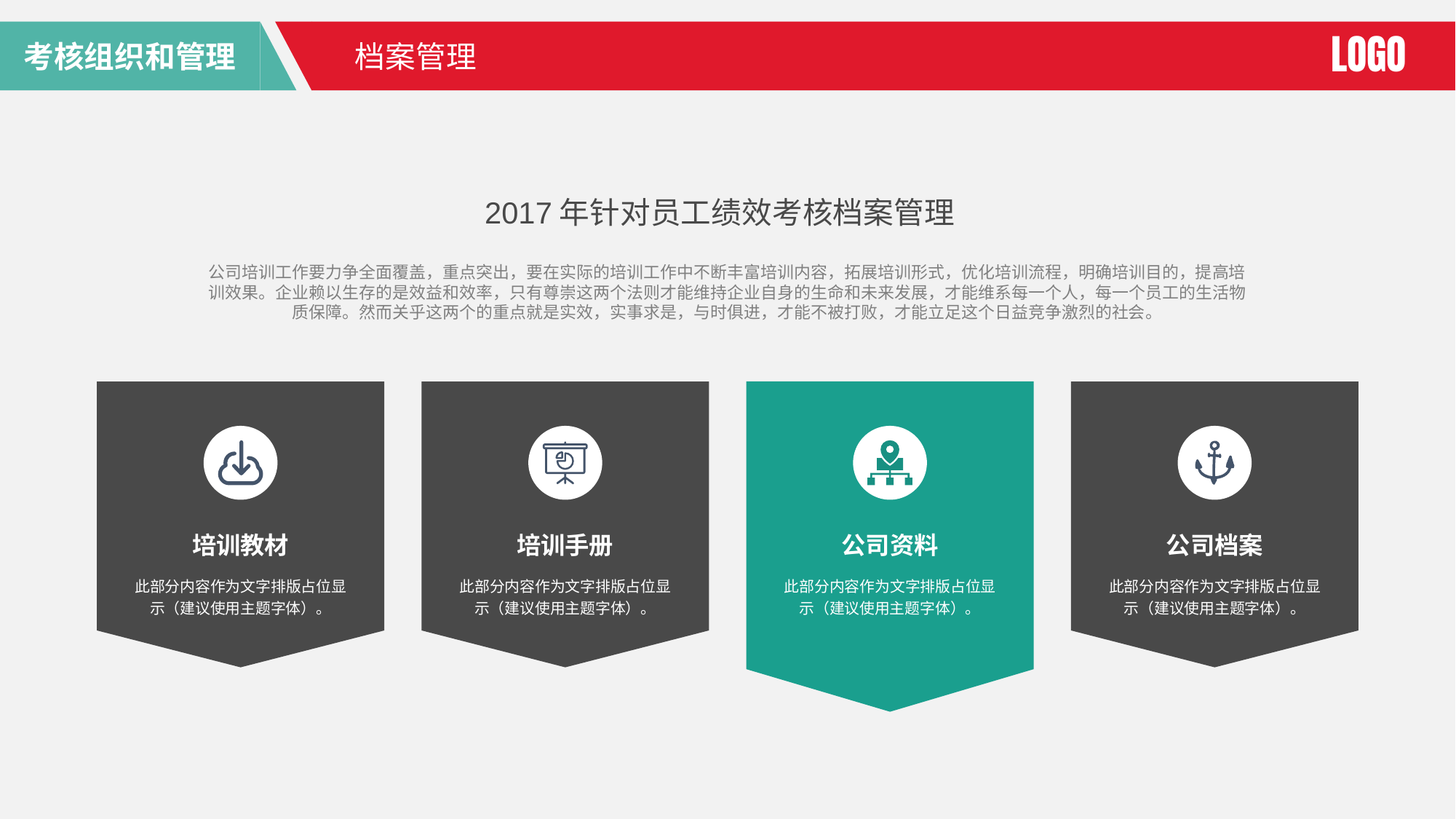

考核组织和管理

LOGO
档案管理
2017年针对员工绩效考核档案管理
公司培训工作要力争全面覆盖，重点突出，要在实际的培训工作中不断丰富培训内容，拓展培训形式，优化培训流程，明确培训目的，提高培训效果。企业赖以生存的是效益和效率，只有尊崇这两个法则才能维持企业自身的生命和未来发展，才能维系每一个人，每一个员工的生活物质保障。然而关乎这两个的重点就是实效，实事求是，与时俱进，才能不被打败，才能立足这个日益竞争激烈的社会。

培训教材
此部分内容作为文字排版占位显示（建议使用主题字体）。

培训手册
此部分内容作为文字排版占位显示（建议使用主题字体）。

公司资料
此部分内容作为文字排版占位显示（建议使用主题字体）。

公司档案
此部分内容作为文字排版占位显示（建议使用主题字体）。